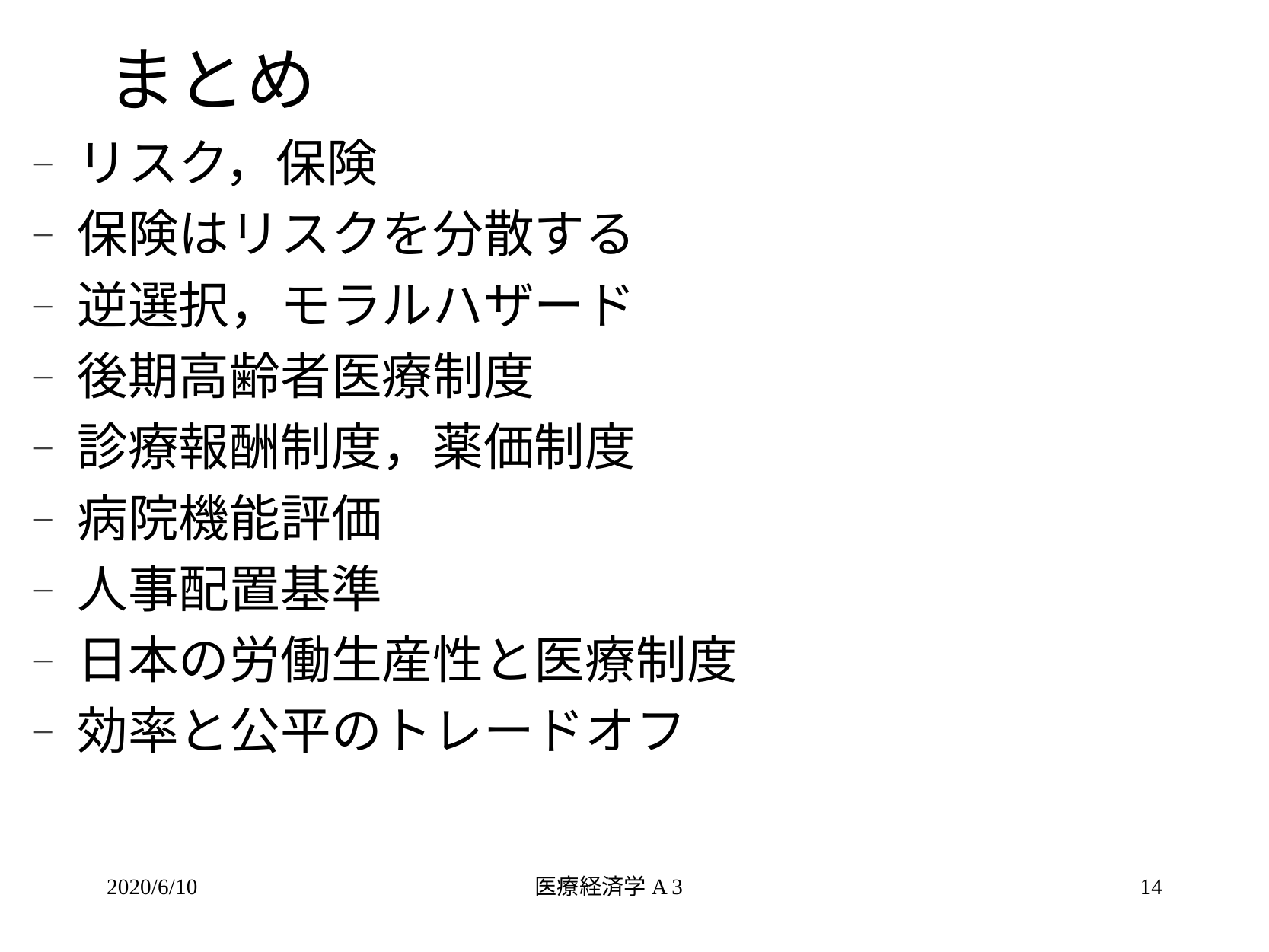

# まとめ
リスク，保険
保険はリスクを分散する
逆選択，モラルハザード
後期高齢者医療制度
診療報酬制度，薬価制度
病院機能評価
人事配置基準
日本の労働生産性と医療制度
効率と公平のトレードオフ
2020/6/10
医療経済学A 3
14